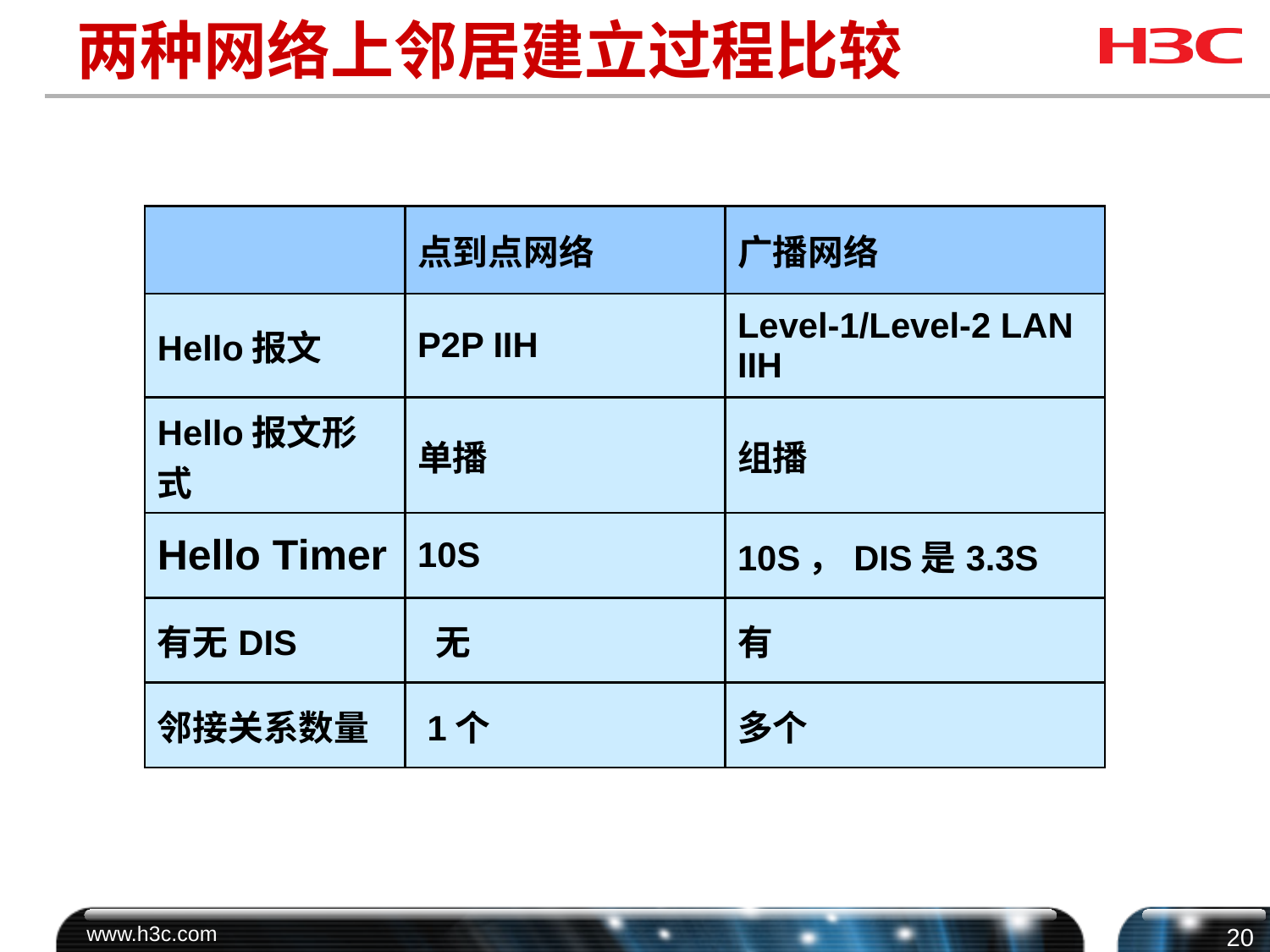

# 两种网络上邻居建立过程比较
|  | 点到点网络 | 广播网络 |
| --- | --- | --- |
| Hello报文 | P2P IIH | Level-1/Level-2 LAN IIH |
| Hello报文形式 | 单播 | 组播 |
| Hello Timer | 10S | 10S，DIS是3.3S |
| 有无DIS | 无 | 有 |
| 邻接关系数量 | 1个 | 多个 |